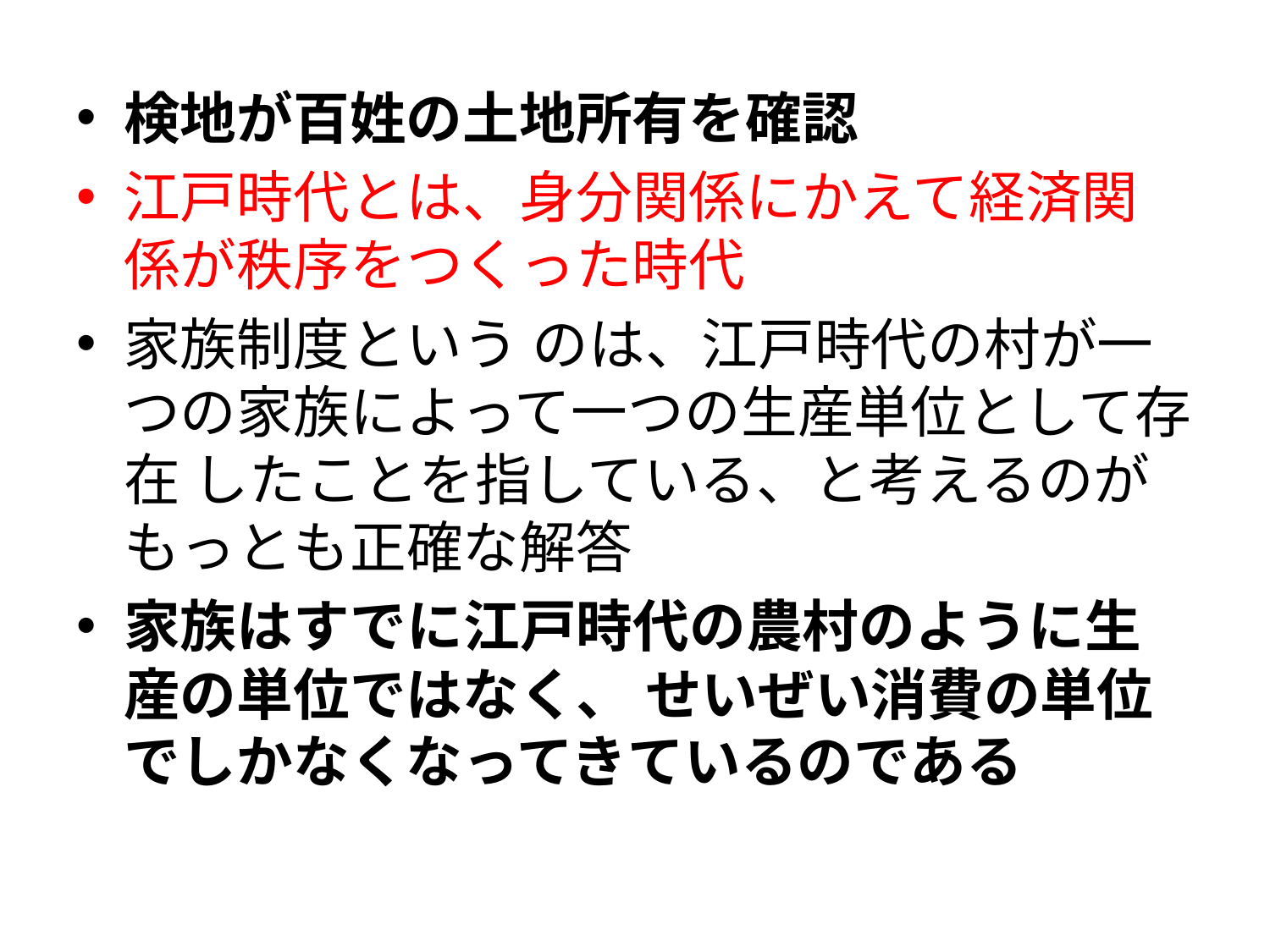

検地が百姓の土地所有を確認
江戸時代とは、身分関係にかえて経済関係が秩序をつくった時代
家族制度という のは、江戸時代の村が一つの家族によって一つの生産単位として存在 したことを指している、と考えるのがもっとも正確な解答
家族はすでに江戸時代の農村のように生産の単位ではなく、 せいぜい消費の単位でしかなくなってきているのである